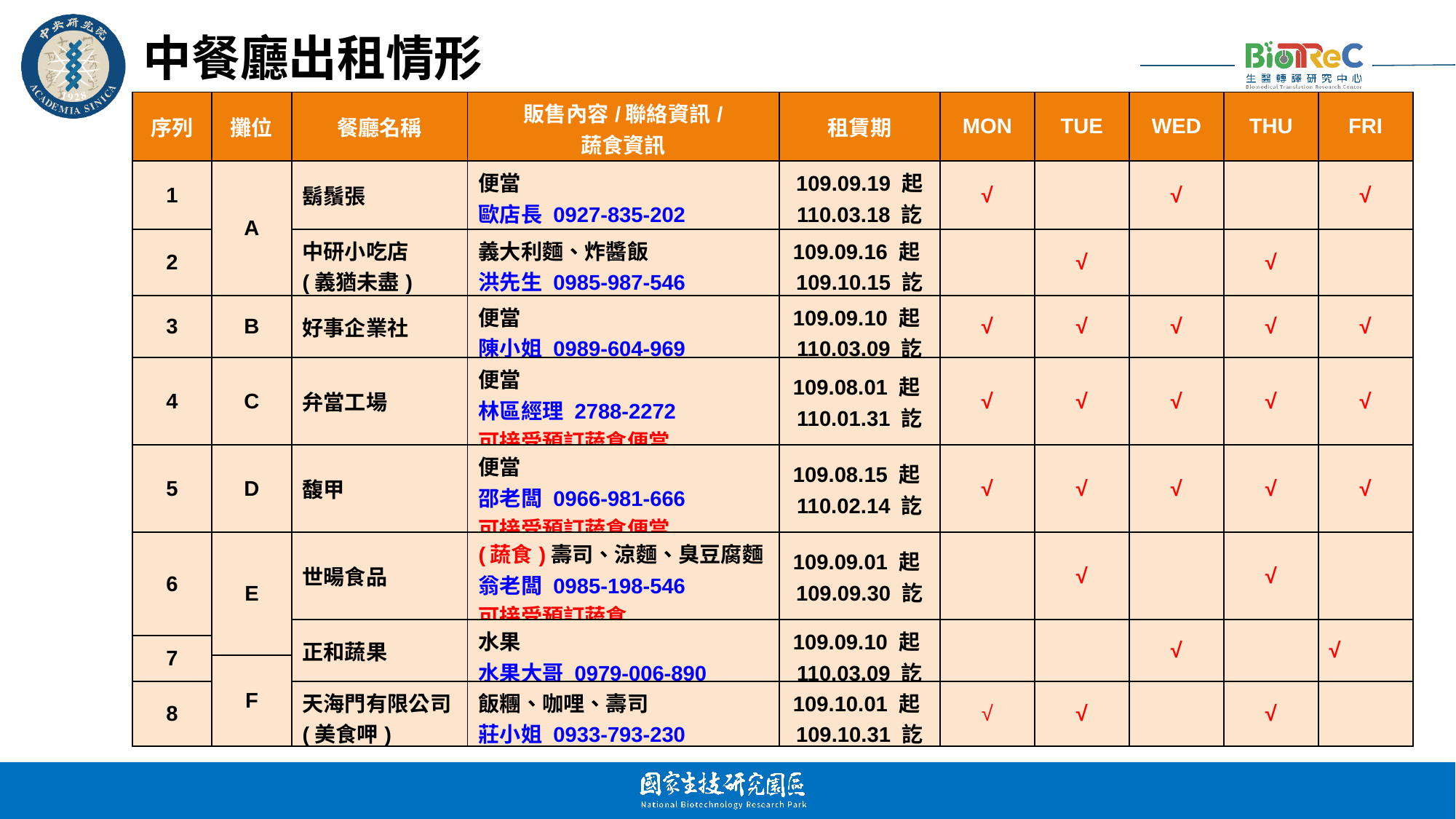

中餐廳出租情形
| 序列 | 攤位 | 餐廳名稱 | 販售內容/聯絡資訊/ 蔬食資訊 | 租賃期 | MON | TUE | WED | THU | FRI |
| --- | --- | --- | --- | --- | --- | --- | --- | --- | --- |
| 1 | A | 鬍鬚張 | 便當 歐店長 0927-835-202 | 109.09.19 起 110.03.18 訖 | √ |  | √ |  | √ |
| 2 |  | 中研小吃店 (義猶未盡) | 義大利麵、炸醬飯 洪先生 0985-987-546 | 109.09.16 起109.10.15 訖 |  | √ |  | √ |  |
| 3 | B | 好事企業社 | 便當 陳小姐 0989-604-969 | 109.09.10 起110.03.09 訖 | √ | √ | √ | √ | √ |
| 4 | C | 弁當工場 | 便當 林區經理 2788-2272 可接受預訂蔬食便當 | 109.08.01 起110.01.31 訖 | √ | √ | √ | √ | √ |
| 5 | D | 馥甲 | 便當 邵老闆 0966-981-666 可接受預訂蔬食便當 | 109.08.15 起110.02.14 訖 | √ | √ | √ | √ | √ |
| 6 | E | 世暘食品 | (蔬食)壽司、涼麵、臭豆腐麵 翁老闆 0985-198-546 可接受預訂蔬食 | 109.09.01 起109.09.30 訖 |  | √ |  | √ |  |
|  |  | 正和蔬果 | 水果 水果大哥 0979-006-890 | 109.09.10 起110.03.09 訖 |  |  | √ |  | √ |
| 7 |  | 正和蔬果 | 水果 水果大哥 0979-006-890 | 109.09.10 起110.03.09 訖 |  |  | √ |  | √ |
|  | F |  |  |  |  |  |  |  |  |
| 8 |  | 天海門有限公司(美食呷) | 飯糰、咖哩、壽司 莊小姐 0933-793-230 | 109.10.01 起109.10.31 訖 | √ | √ |  | √ |  |